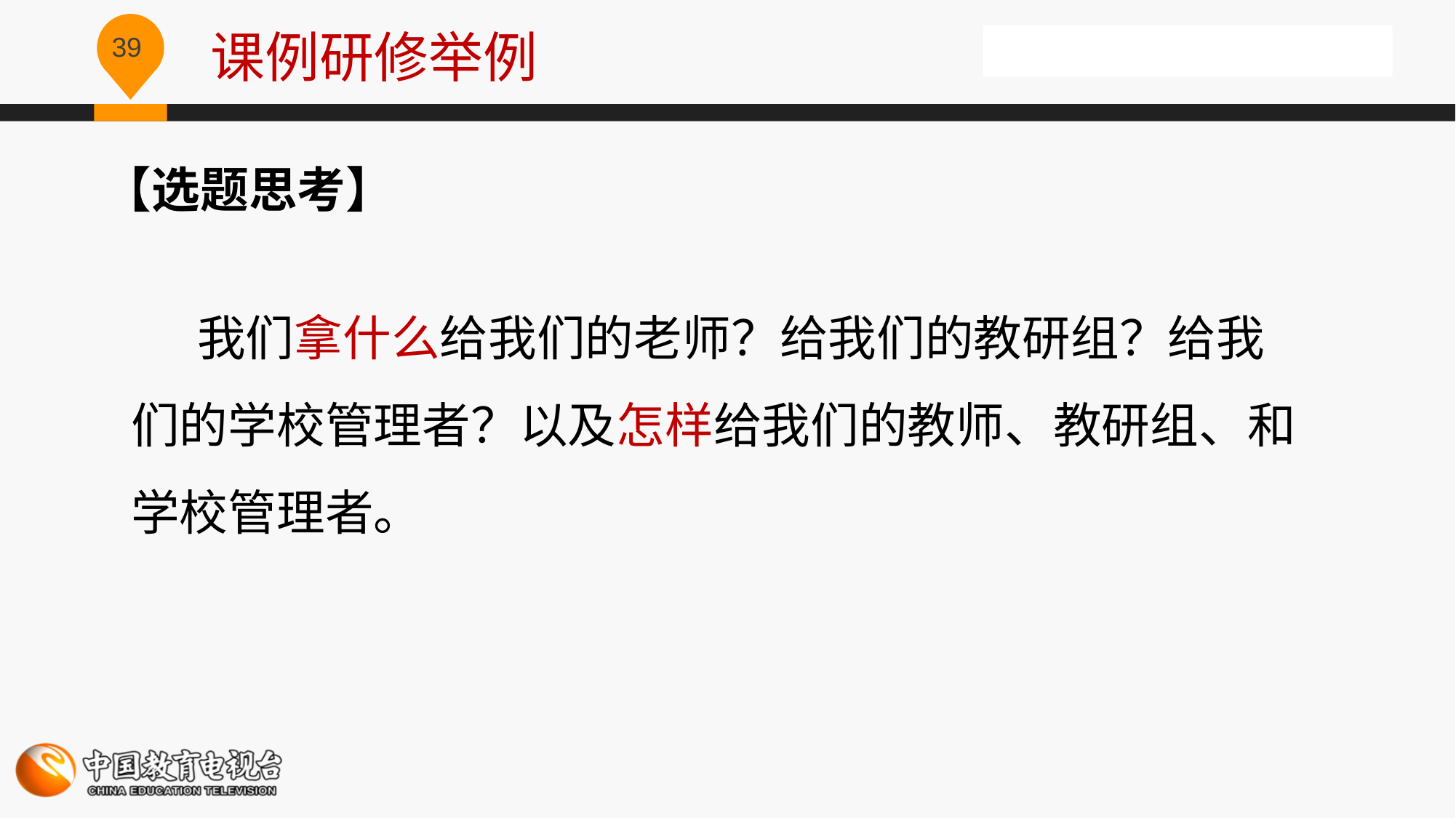

# 课例研修举例
【选题思考】
     我们拿什么给我们的老师？给我们的教研组？给我们的学校管理者？以及怎样给我们的教师、教研组、和学校管理者。